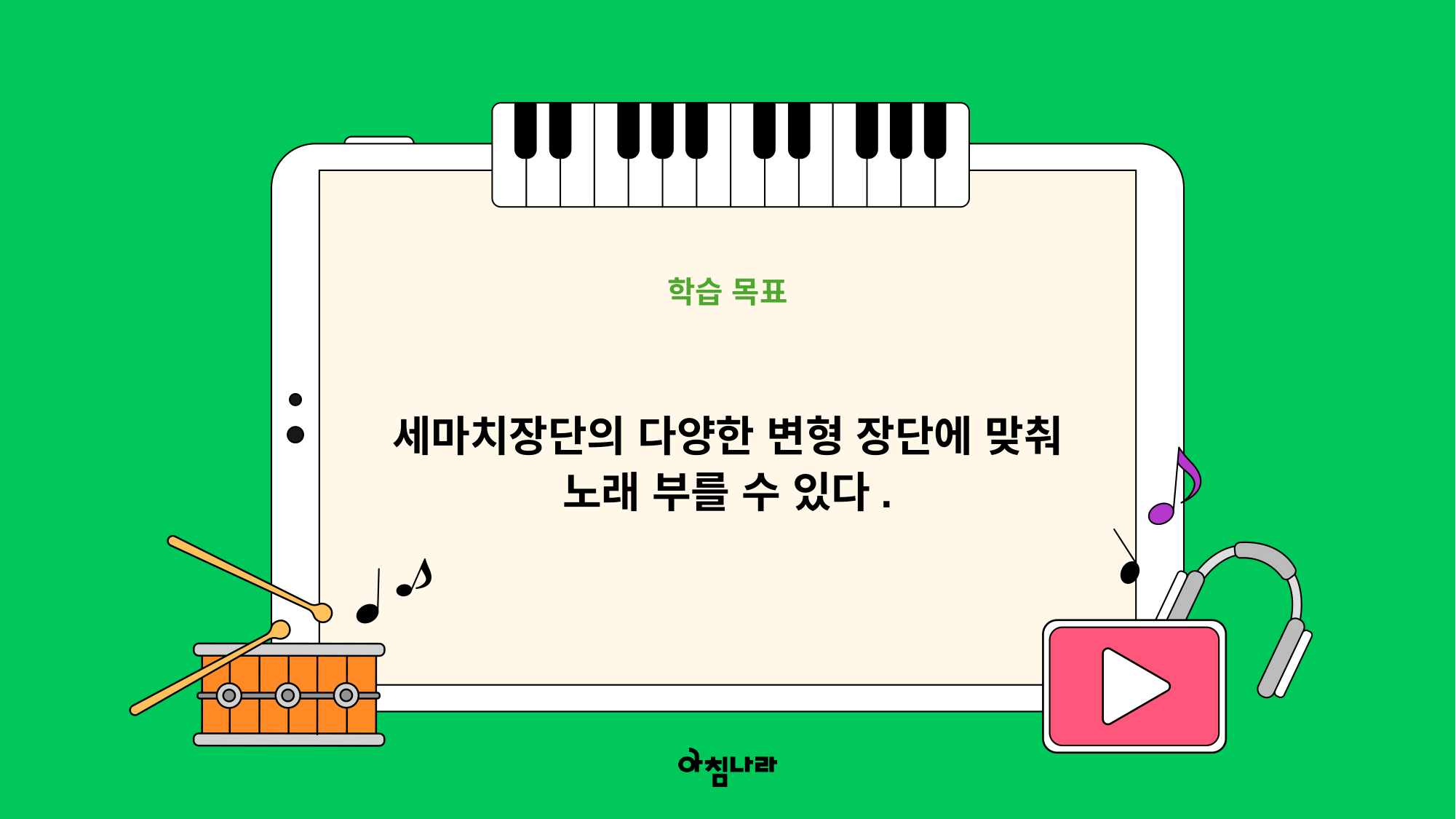

학습 목표
세마치장단의 다양한 변형 장단에 맞춰 노래 부를 수 있다.